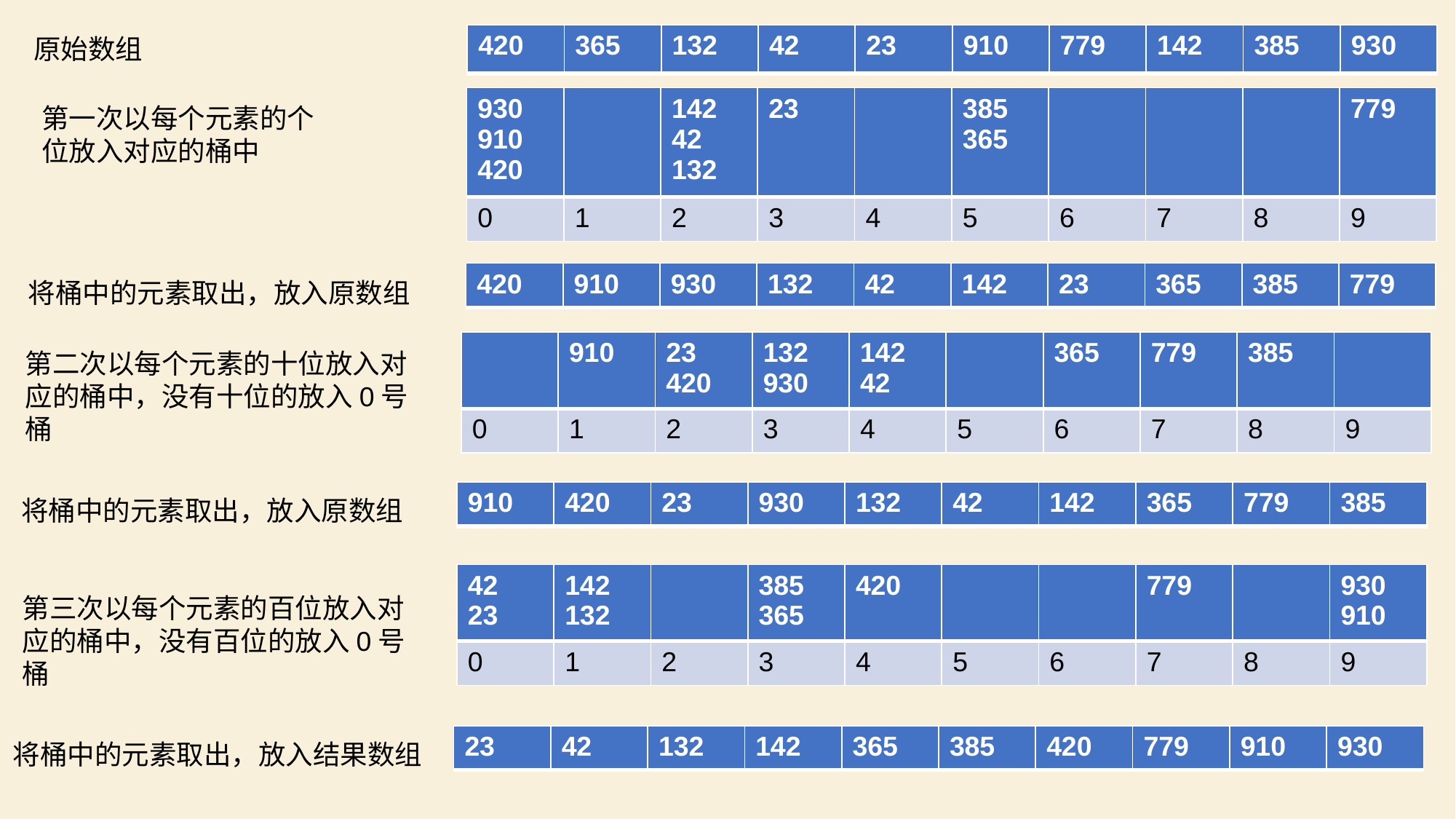

| 420 | 365 | 132 | 42 | 23 | 910 | 779 | 142 | 385 | 930 |
| --- | --- | --- | --- | --- | --- | --- | --- | --- | --- |
原始数组
| 930 910 420 |  | 142 42 132 | 23 |  | 385 365 |  |  |  | 779 |
| --- | --- | --- | --- | --- | --- | --- | --- | --- | --- |
| 0 | 1 | 2 | 3 | 4 | 5 | 6 | 7 | 8 | 9 |
第一次以每个元素的个位放入对应的桶中
| 420 | 910 | 930 | 132 | 42 | 142 | 23 | 365 | 385 | 779 |
| --- | --- | --- | --- | --- | --- | --- | --- | --- | --- |
将桶中的元素取出，放入原数组
|  | 910 | 23 420 | 132 930 | 142 42 |  | 365 | 779 | 385 |  |
| --- | --- | --- | --- | --- | --- | --- | --- | --- | --- |
| 0 | 1 | 2 | 3 | 4 | 5 | 6 | 7 | 8 | 9 |
第二次以每个元素的十位放入对应的桶中，没有十位的放入0号桶
| 910 | 420 | 23 | 930 | 132 | 42 | 142 | 365 | 779 | 385 |
| --- | --- | --- | --- | --- | --- | --- | --- | --- | --- |
将桶中的元素取出，放入原数组
| 42 23 | 142 132 |  | 385 365 | 420 |  |  | 779 |  | 930 910 |
| --- | --- | --- | --- | --- | --- | --- | --- | --- | --- |
| 0 | 1 | 2 | 3 | 4 | 5 | 6 | 7 | 8 | 9 |
第三次以每个元素的百位放入对应的桶中，没有百位的放入0号桶
| 23 | 42 | 132 | 142 | 365 | 385 | 420 | 779 | 910 | 930 |
| --- | --- | --- | --- | --- | --- | --- | --- | --- | --- |
将桶中的元素取出，放入结果数组